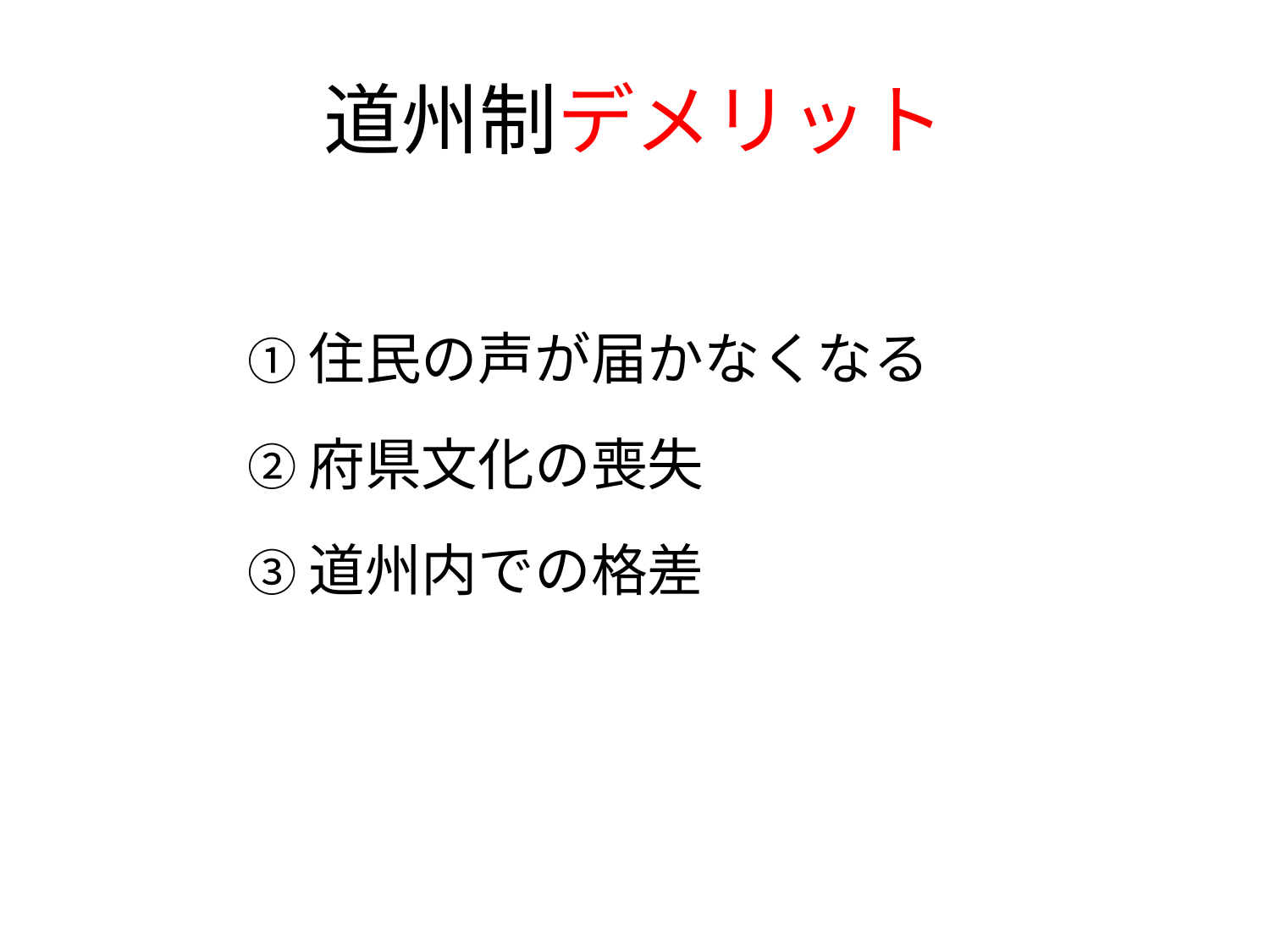

# 道州制デメリット

①住民の声が届かなくなる

②府県文化の喪失

③道州内での格差